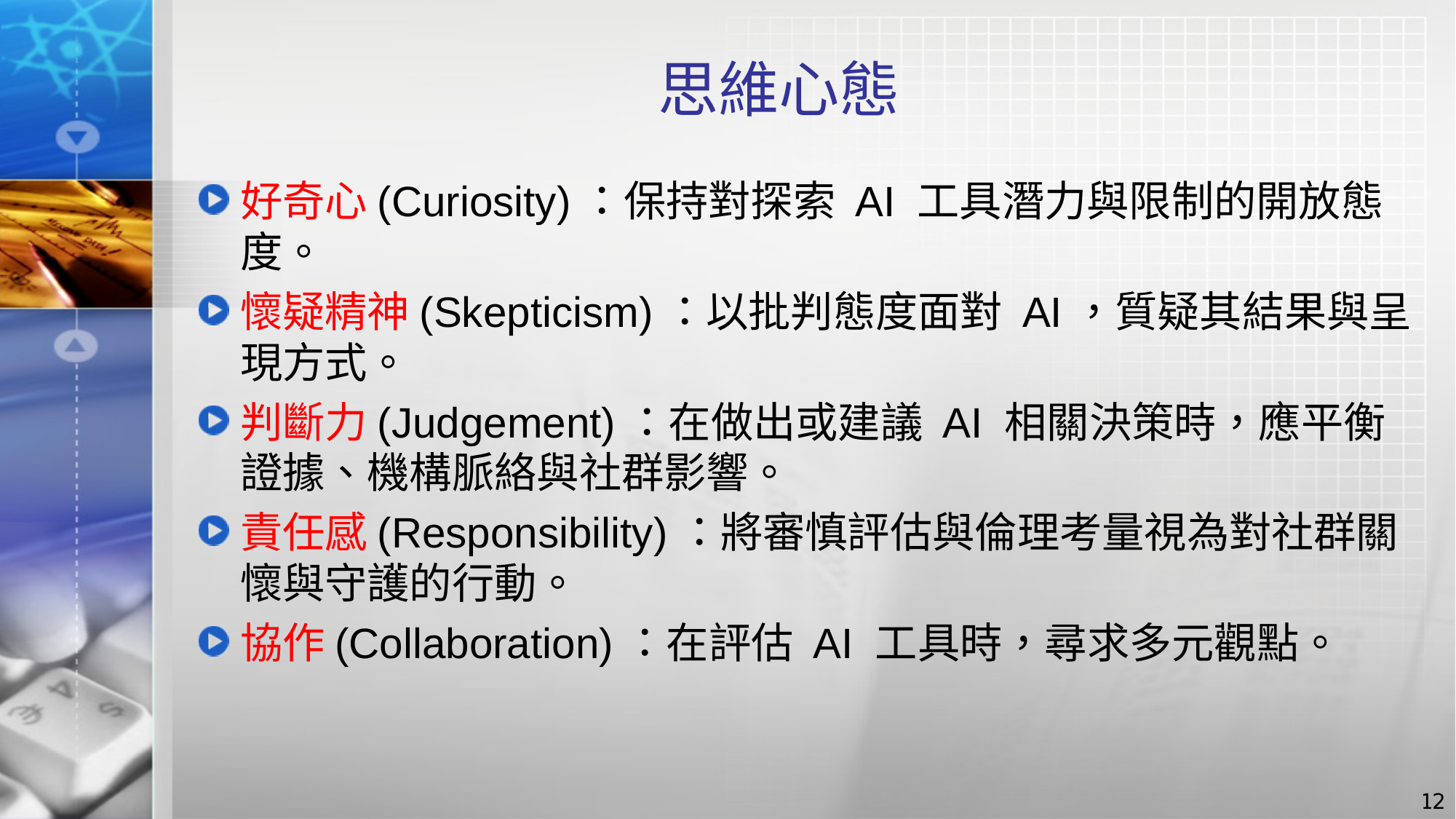

# 思維心態
好奇心(Curiosity)：保持對探索 AI 工具潛力與限制的開放態度。
懷疑精神(Skepticism)：以批判態度面對 AI，質疑其結果與呈現方式。
判斷力(Judgement)：在做出或建議 AI 相關決策時，應平衡證據、機構脈絡與社群影響。
責任感(Responsibility)：將審慎評估與倫理考量視為對社群關懷與守護的行動。
協作(Collaboration)：在評估 AI 工具時，尋求多元觀點。
12